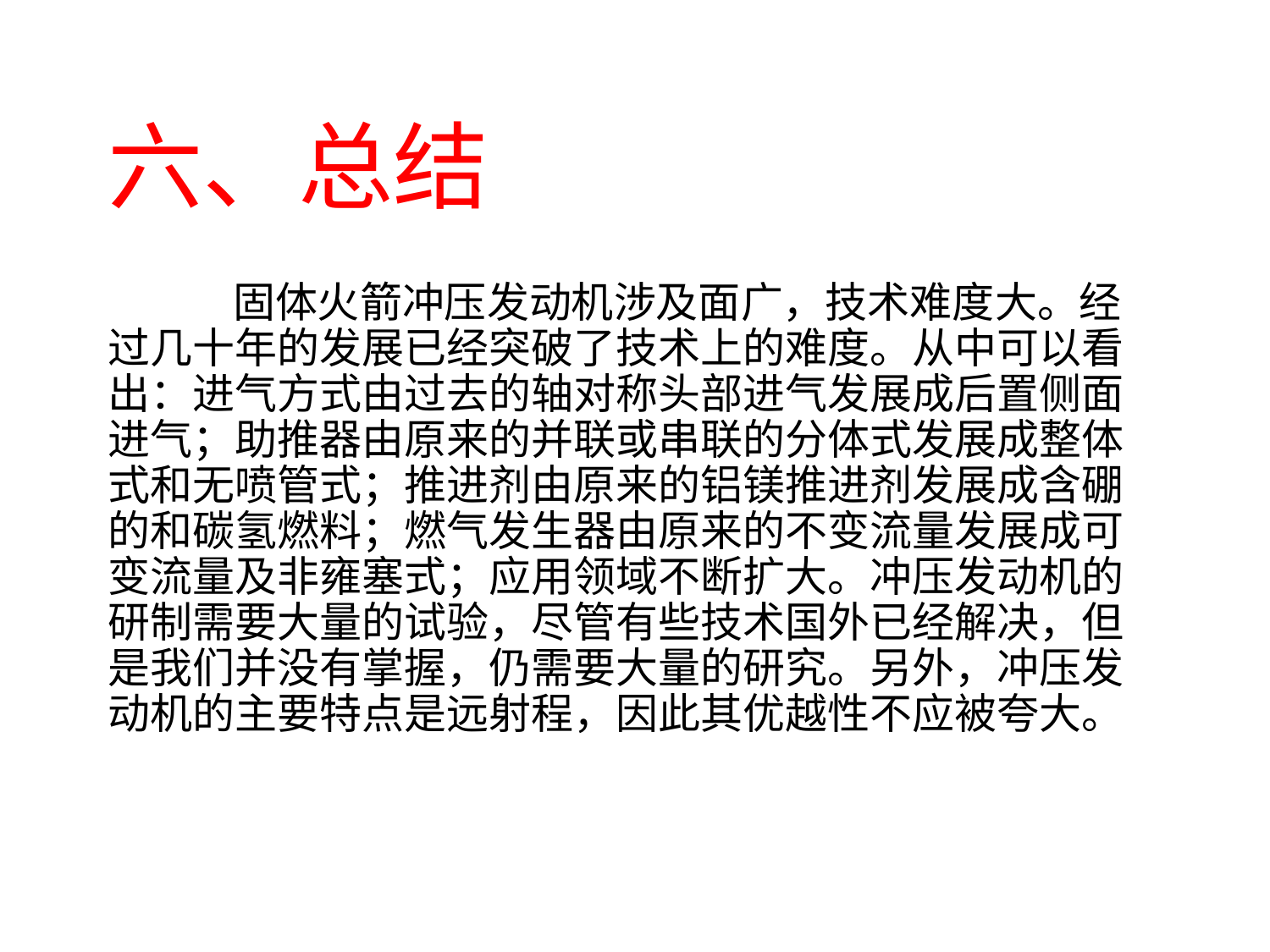

# 六、总结
固体火箭冲压发动机涉及面广，技术难度大。经过几十年的发展已经突破了技术上的难度。从中可以看出：进气方式由过去的轴对称头部进气发展成后置侧面进气；助推器由原来的并联或串联的分体式发展成整体式和无喷管式；推进剂由原来的铝镁推进剂发展成含硼的和碳氢燃料；燃气发生器由原来的不变流量发展成可变流量及非雍塞式；应用领域不断扩大。冲压发动机的研制需要大量的试验，尽管有些技术国外已经解决，但是我们并没有掌握，仍需要大量的研究。另外，冲压发动机的主要特点是远射程，因此其优越性不应被夸大。